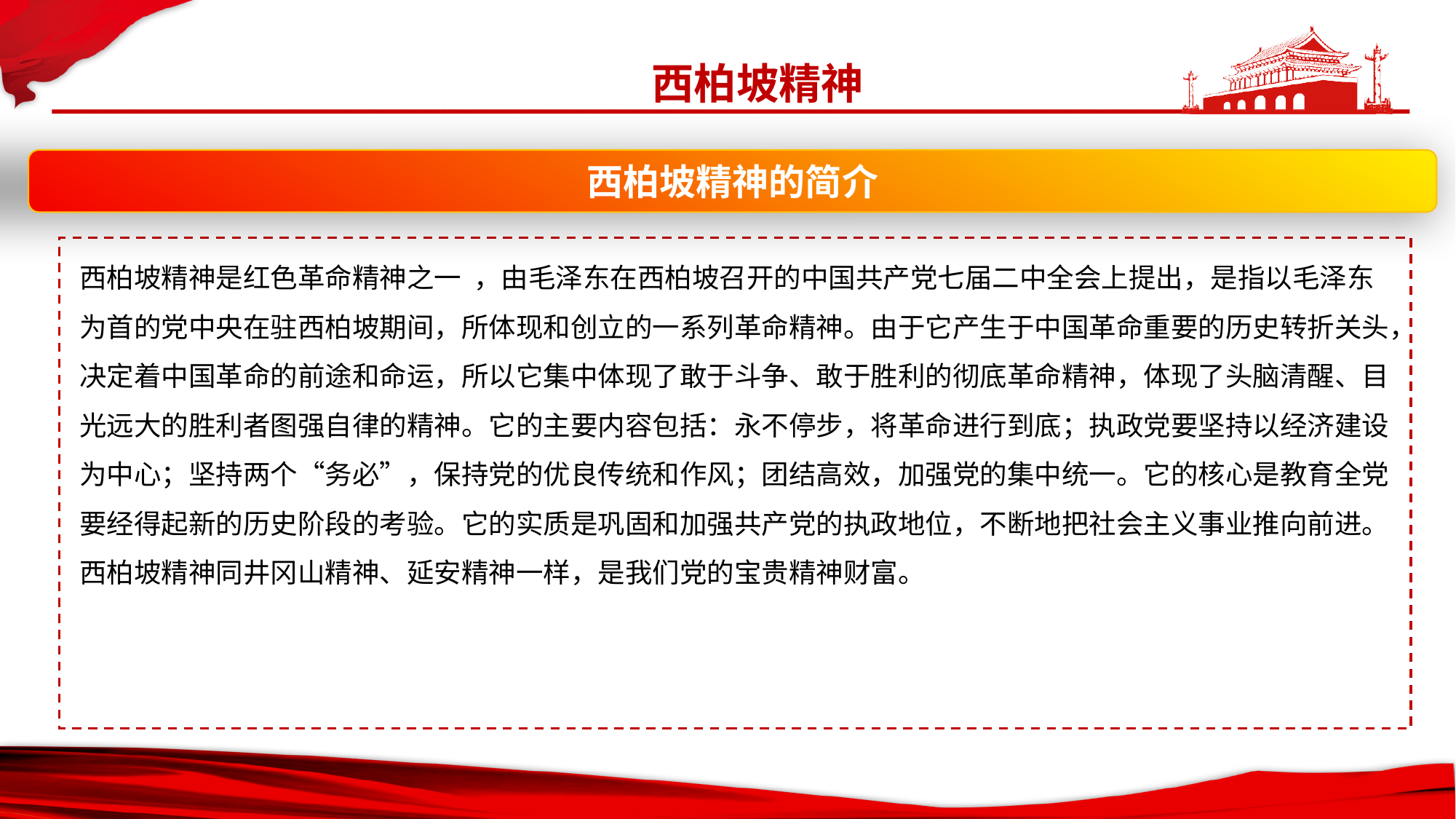

西柏坡精神
西柏坡精神的简介

西柏坡精神是红色革命精神之一  ，由毛泽东在西柏坡召开的中国共产党七届二中全会上提出，是指以毛泽东为首的党中央在驻西柏坡期间，所体现和创立的一系列革命精神。由于它产生于中国革命重要的历史转折关头，决定着中国革命的前途和命运，所以它集中体现了敢于斗争、敢于胜利的彻底革命精神，体现了头脑清醒、目光远大的胜利者图强自律的精神。它的主要内容包括：永不停步，将革命进行到底；执政党要坚持以经济建设为中心；坚持两个“务必”，保持党的优良传统和作风；团结高效，加强党的集中统一。它的核心是教育全党要经得起新的历史阶段的考验。它的实质是巩固和加强共产党的执政地位，不断地把社会主义事业推向前进。西柏坡精神同井冈山精神、延安精神一样，是我们党的宝贵精神财富。